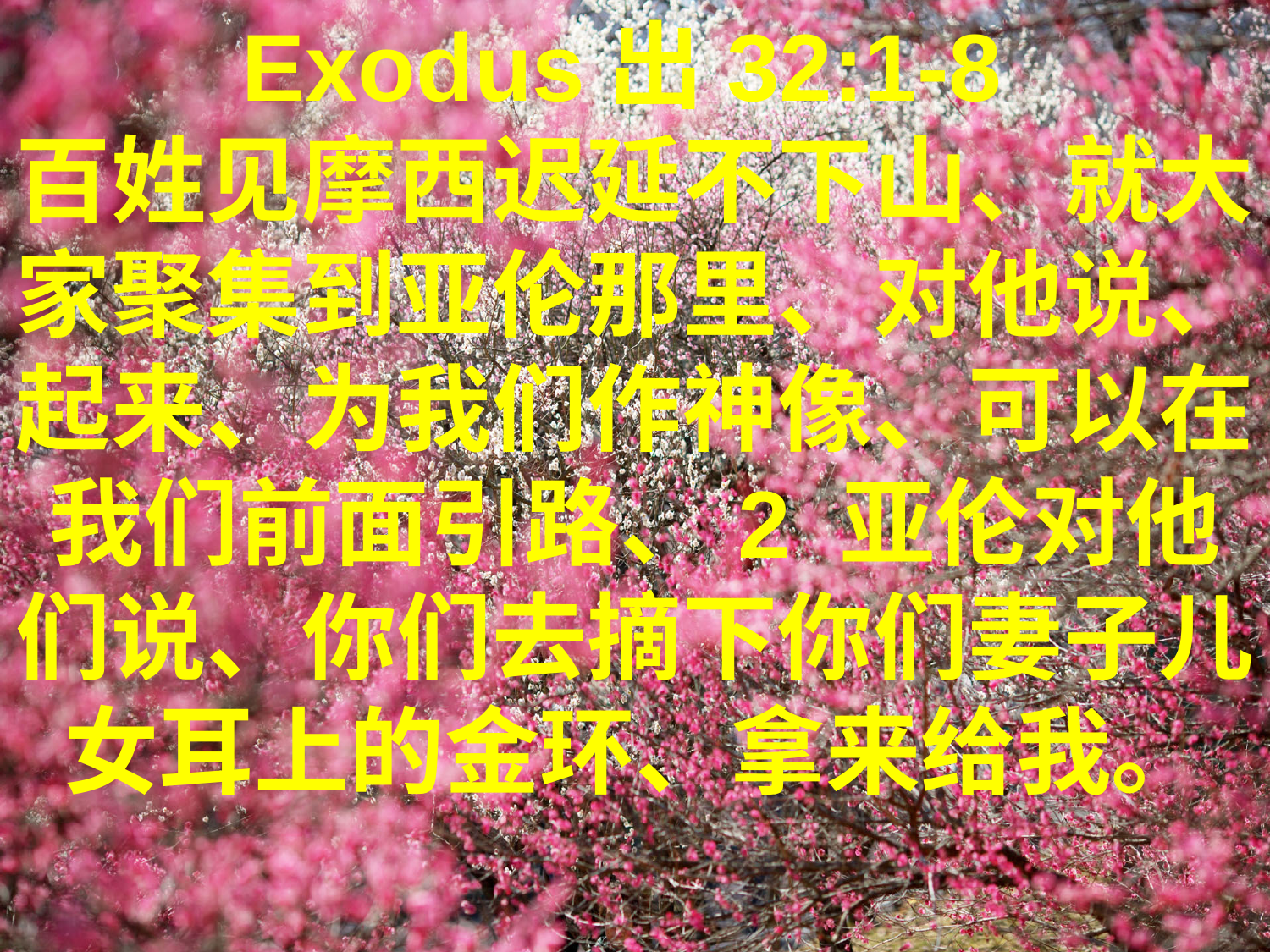

Exodus出32:1-8
百姓见摩西迟延不下山、就大家聚集到亚伦那里、对他说、起来、为我们作神像、可以在我们前面引路、2 亚伦对他们说、你们去摘下你们妻子儿女耳上的金环、拿来给我。